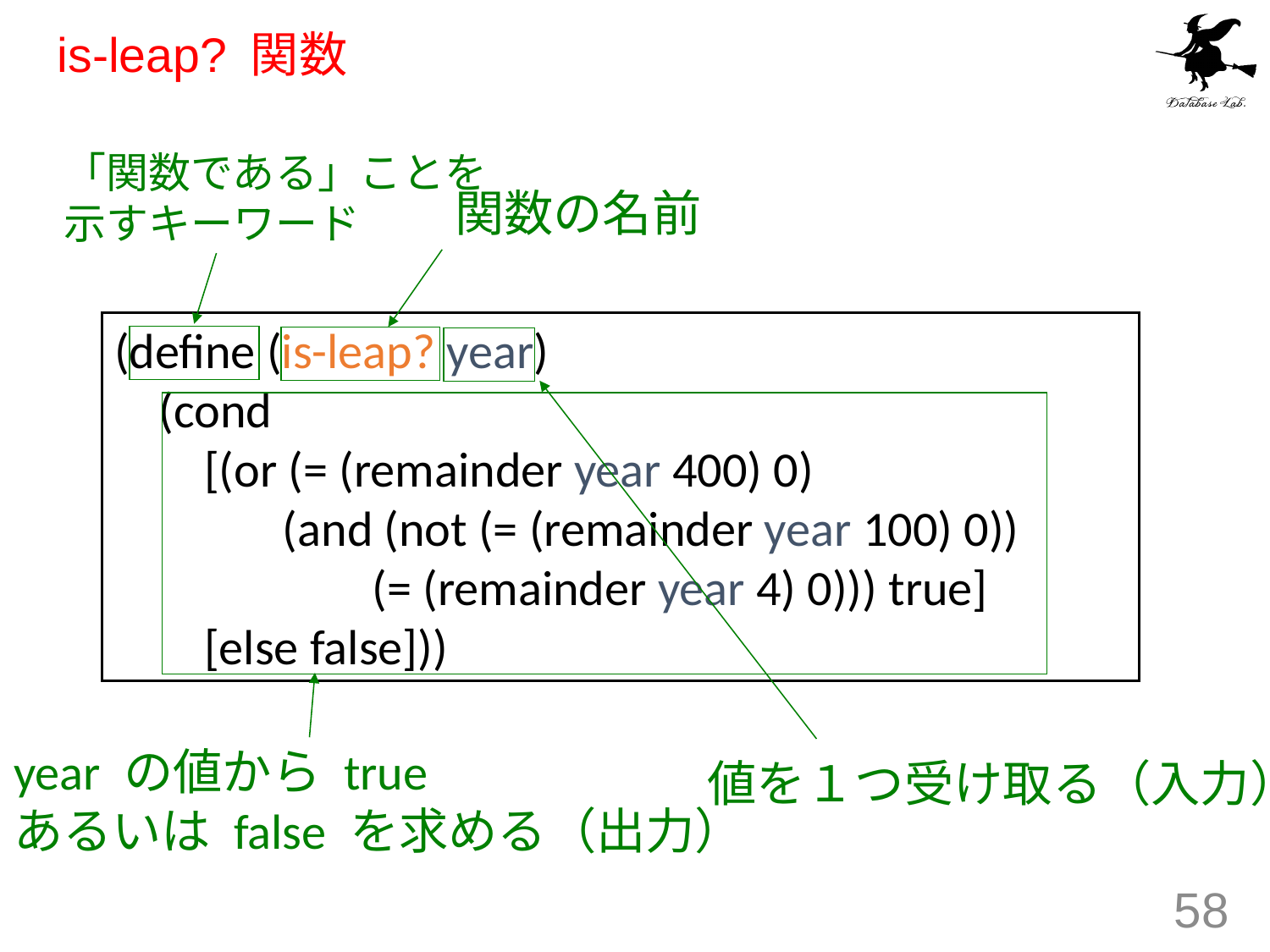

# is-leap? 関数
「関数である」ことを
示すキーワード
関数の名前

(define (is-leap? year)
    (cond
        [(or (= (remainder year 400) 0)
               (and (not (= (remainder year 100) 0))
                       (= (remainder year 4) 0))) true]
        [else false]))

year の値から true
あるいは false を求める（出力）
値を１つ受け取る（入力）
58